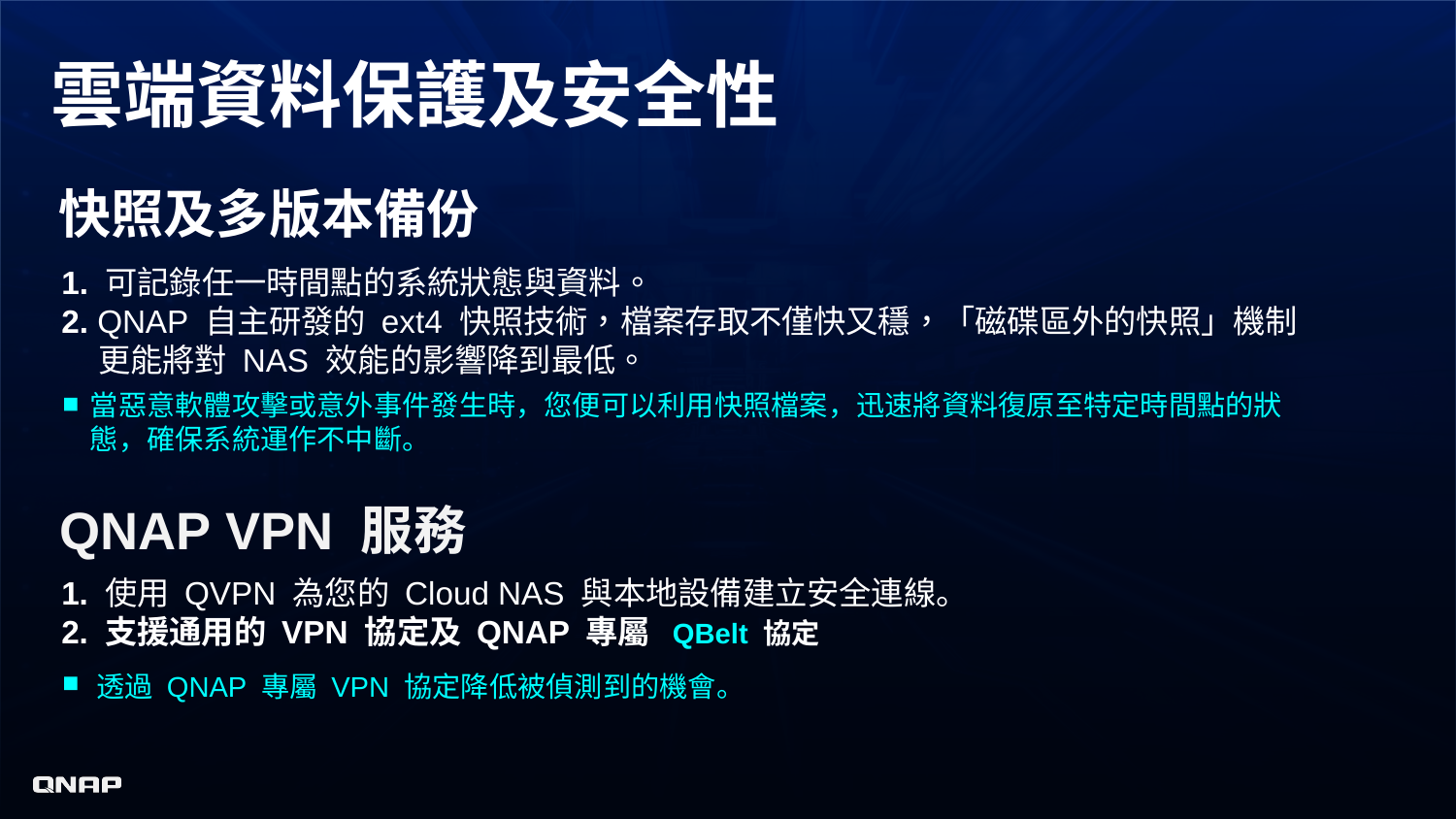

# 雲端資料保護及安全性
快照及多版本備份
1. 可記錄任一時間點的系統狀態與資料。
2. QNAP 自主研發的 ext4 快照技術，檔案存取不僅快又穩，「磁碟區外的快照」機制
    更能將對 NAS 效能的影響降到最低。
當惡意軟體攻擊或意外事件發生時，您便可以利用快照檔案，迅速將資料復原至特定時間點的狀態，確保系統運作不中斷。

QNAP VPN 服務
1. 使用 QVPN 為您的 Cloud NAS 與本地設備建立安全連線。
2. 支援通用的 VPN 協定及 QNAP 專屬  QBelt 協定
透過 QNAP 專屬 VPN 協定降低被偵測到的機會。